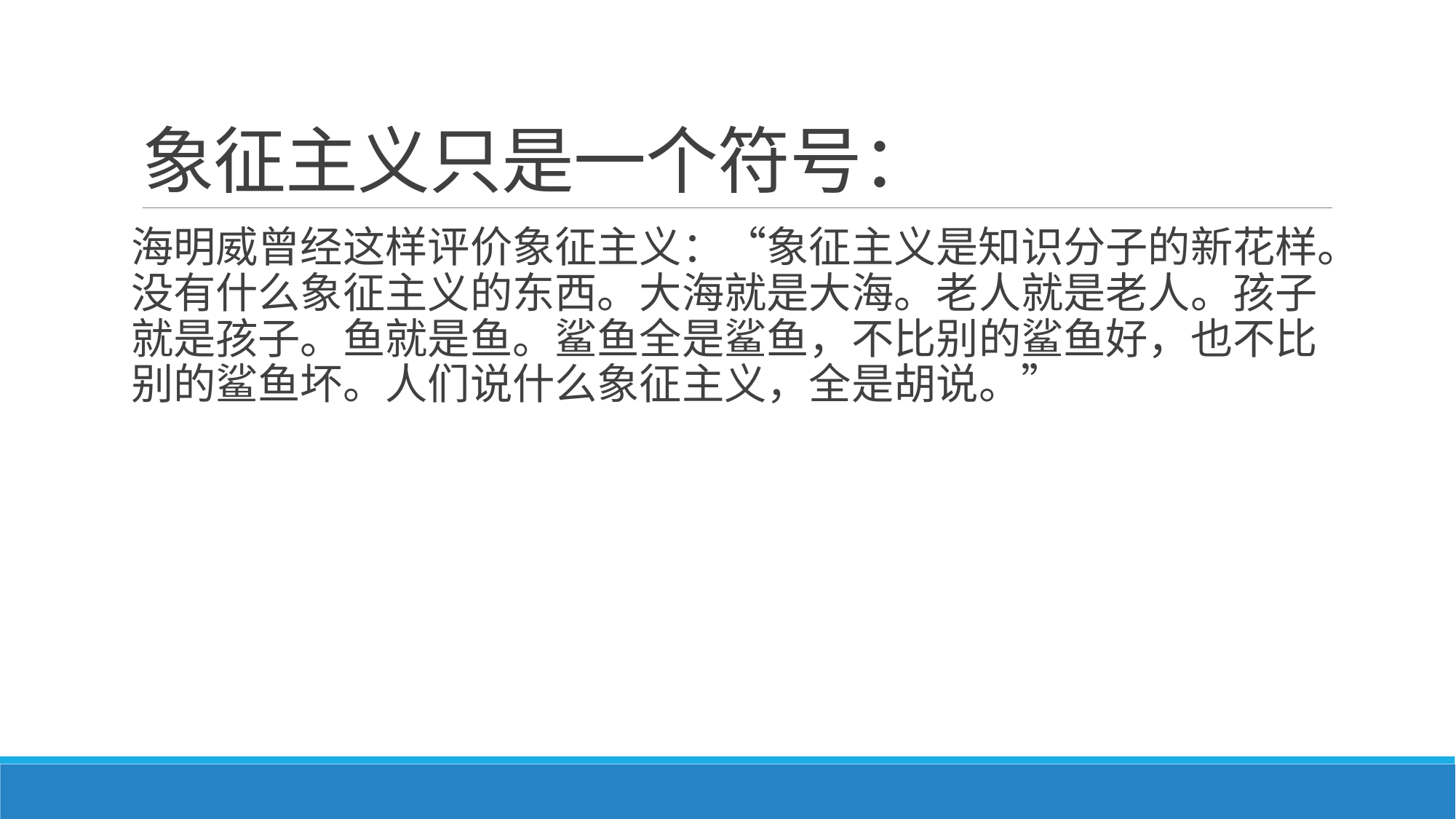

# 象征主义只是一个符号：
海明威曾经这样评价象征主义：“象征主义是知识分子的新花样。没有什么象征主义的东西。大海就是大海。老人就是老人。孩子就是孩子。鱼就是鱼。鲨鱼全是鲨鱼，不比别的鲨鱼好，也不比别的鲨鱼坏。人们说什么象征主义，全是胡说。”